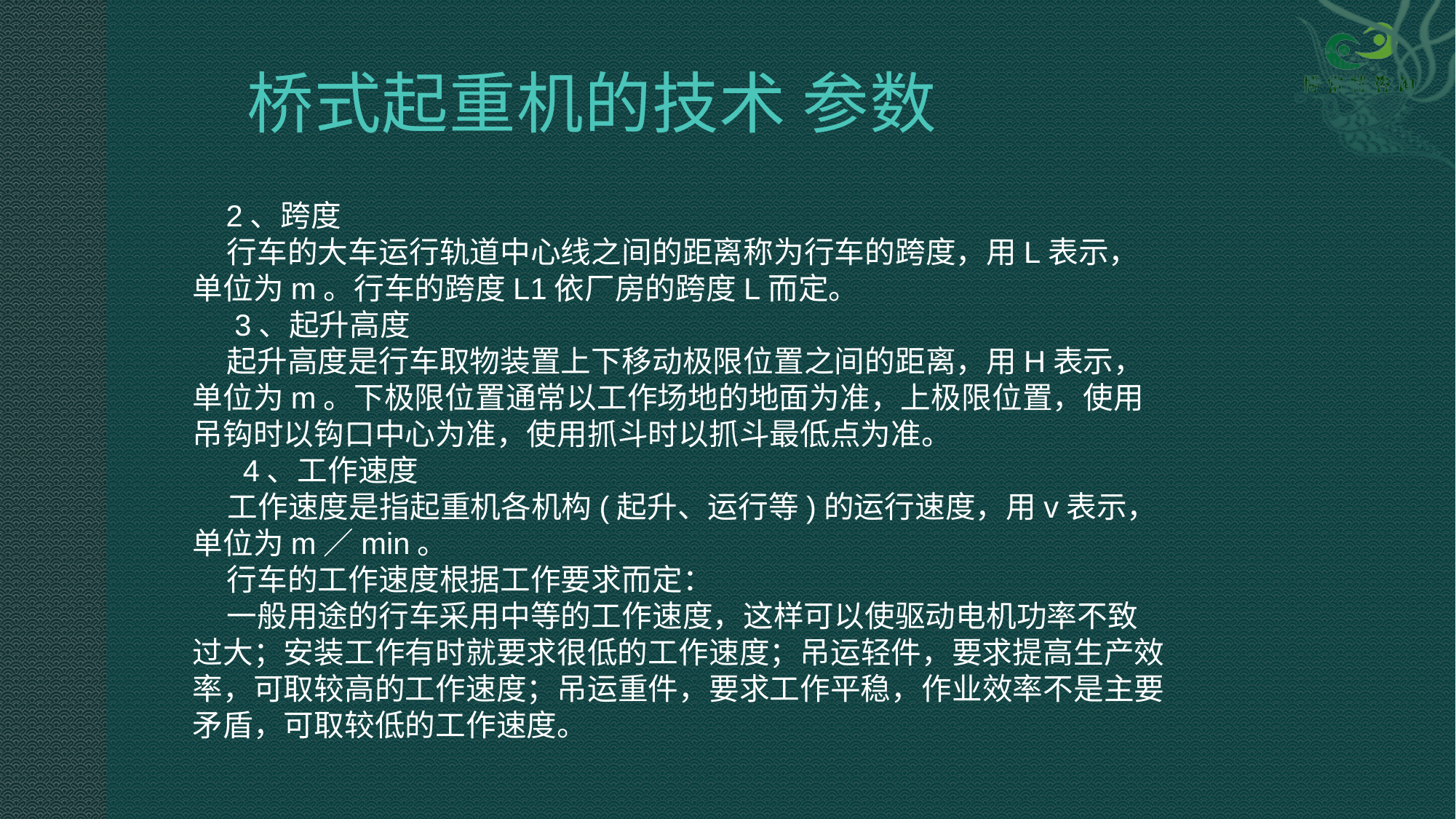

# 桥式起重机的技术 参数
    2、跨度
    行车的大车运行轨道中心线之间的距离称为行车的跨度，用L表示，单位为m。行车的跨度L1依厂房的跨度L而定。
     3、起升高度
    起升高度是行车取物装置上下移动极限位置之间的距离，用H表示，单位为m。下极限位置通常以工作场地的地面为准，上极限位置，使用吊钩时以钩口中心为准，使用抓斗时以抓斗最低点为准。
      4、工作速度
    工作速度是指起重机各机构(起升、运行等)的运行速度，用v表示，单位为m／min。
    行车的工作速度根据工作要求而定：
    一般用途的行车采用中等的工作速度，这样可以使驱动电机功率不致过大；安装工作有时就要求很低的工作速度；吊运轻件，要求提高生产效率，可取较高的工作速度；吊运重件，要求工作平稳，作业效率不是主要矛盾，可取较低的工作速度。

12